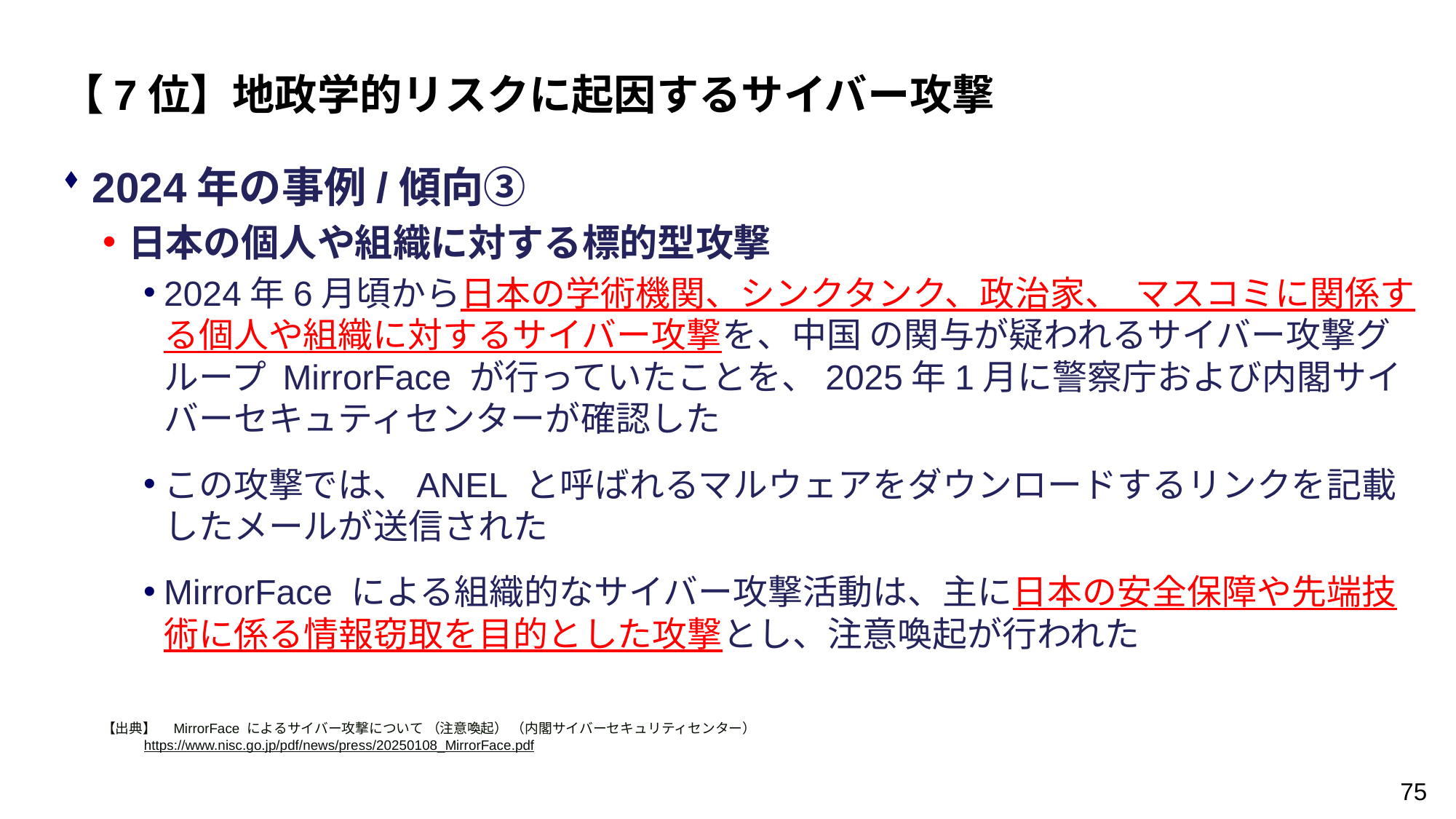

【7位】地政学的リスクに起因するサイバー攻撃
2024年の事例/傾向③
日本の個人や組織に対する標的型攻撃
2024年6月頃から日本の学術機関、シンクタンク、政治家、  マスコミに関係する個人や組織に対するサイバー攻撃を、中国 の関与が疑われるサイバー攻撃グループ MirrorFace が行っていたことを、2025年1月に警察庁および内閣サイバーセキュティセンターが確認した

この攻撃では、ANEL と呼ばれるマルウェアをダウンロードするリンクを記載したメールが送信された

MirrorFace による組織的なサイバー攻撃活動は、主に日本の安全保障や先端技術に係る情報窃取を目的とした攻撃とし、注意喚起が行われた
【出典】　MirrorFace によるサイバー攻撃について （注意喚起） （内閣サイバーセキュリティセンター）
           https://www.nisc.go.jp/pdf/news/press/20250108_MirrorFace.pdf
75